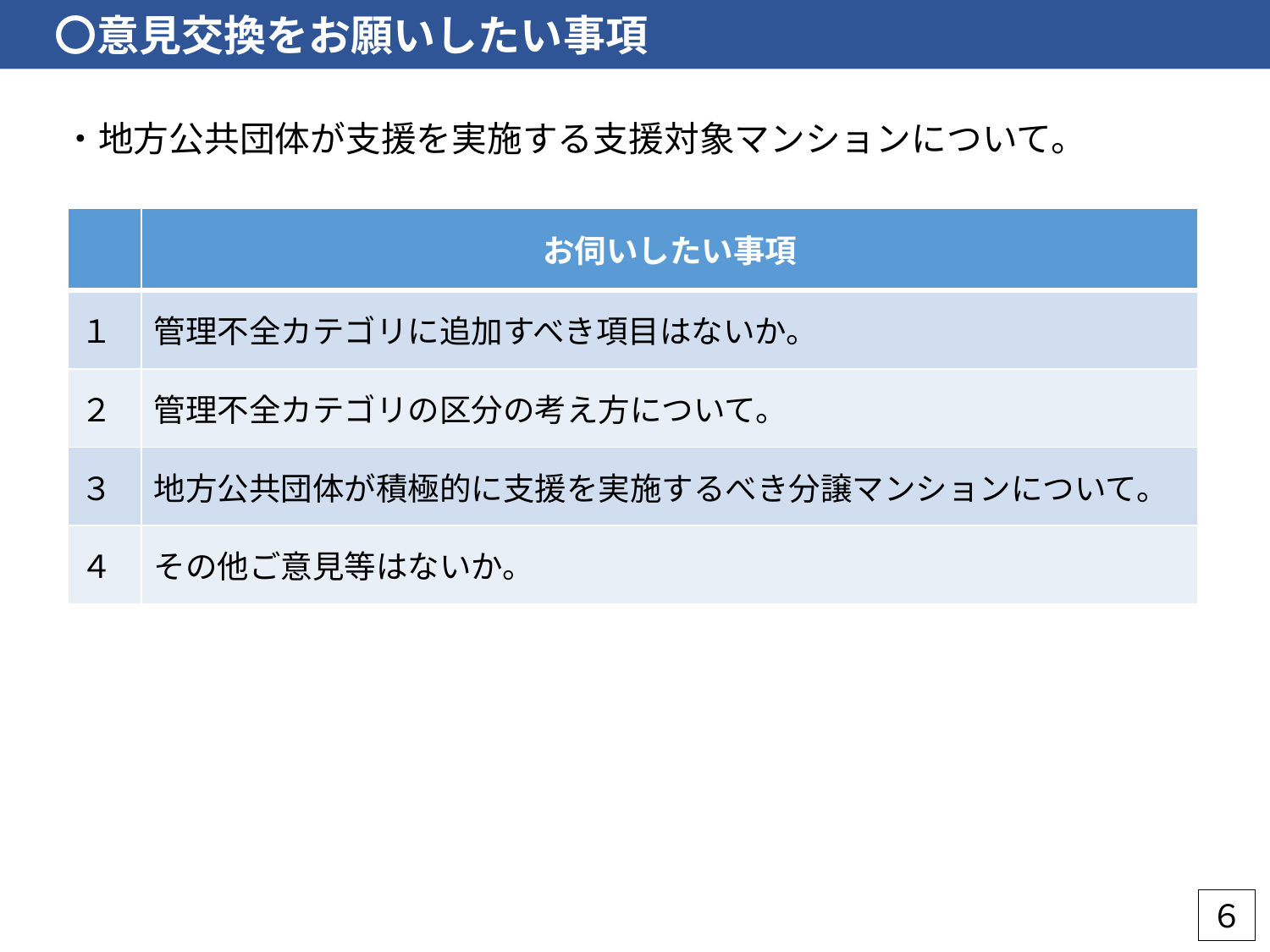

〇意見交換をお願いしたい事項
・地方公共団体が支援を実施する支援対象マンションについて。
|  | お伺いしたい事項 |
| --- | --- |
| １ | 管理不全カテゴリに追加すべき項目はないか。 |
| ２ | 管理不全カテゴリの区分の考え方について。 |
| ３ | 地方公共団体が積極的に支援を実施するべき分譲マンションについて。 |
| ４ | その他ご意見等はないか。 |
６